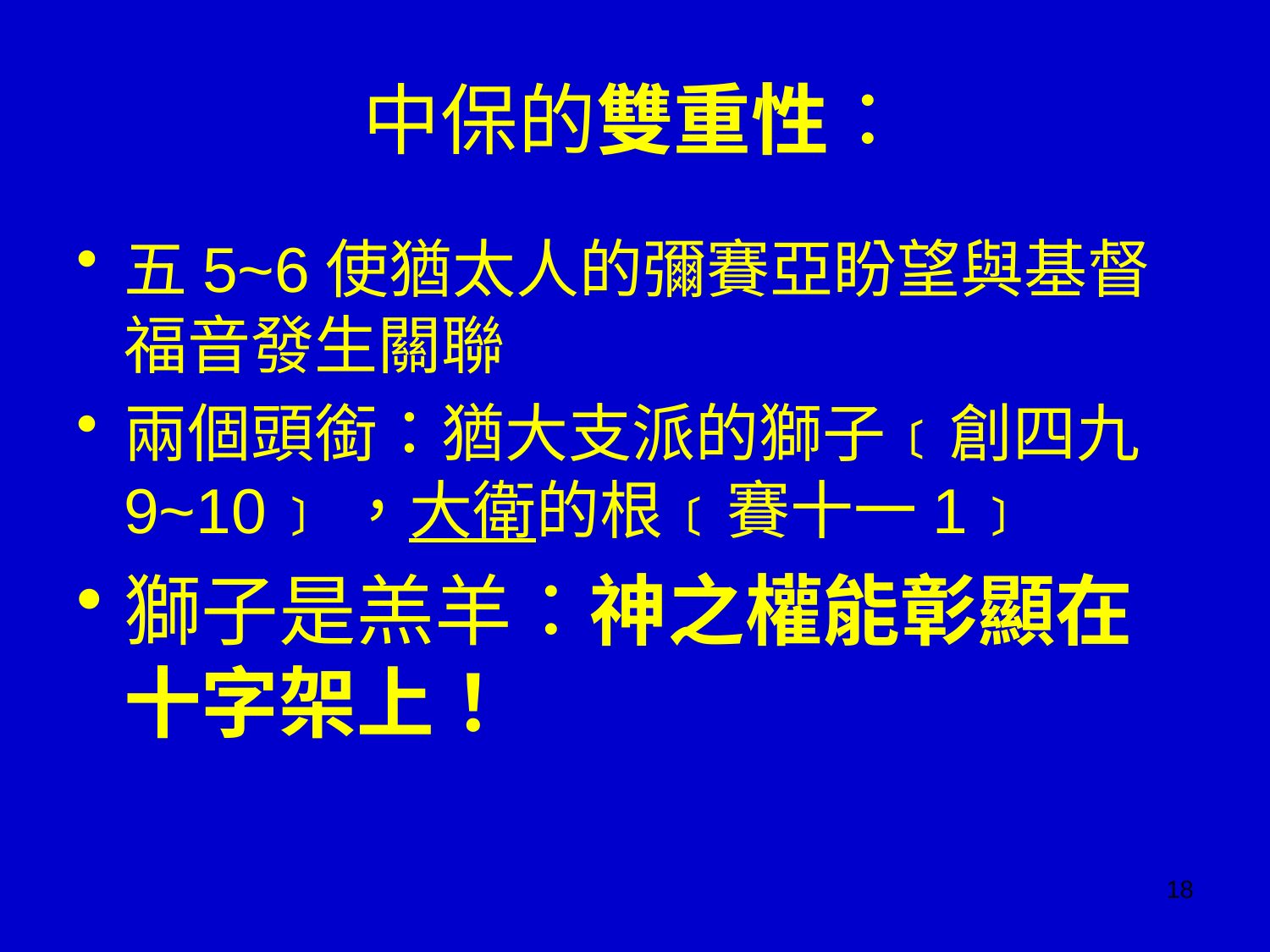

# 中保的雙重性：
五5~6使猶太人的彌賽亞盼望與基督福音發生關聯
兩個頭銜：猶大支派的獅子﹝創四九9~10﹞，大衛的根﹝賽十一1﹞
獅子是羔羊：神之權能彰顯在十字架上！
18